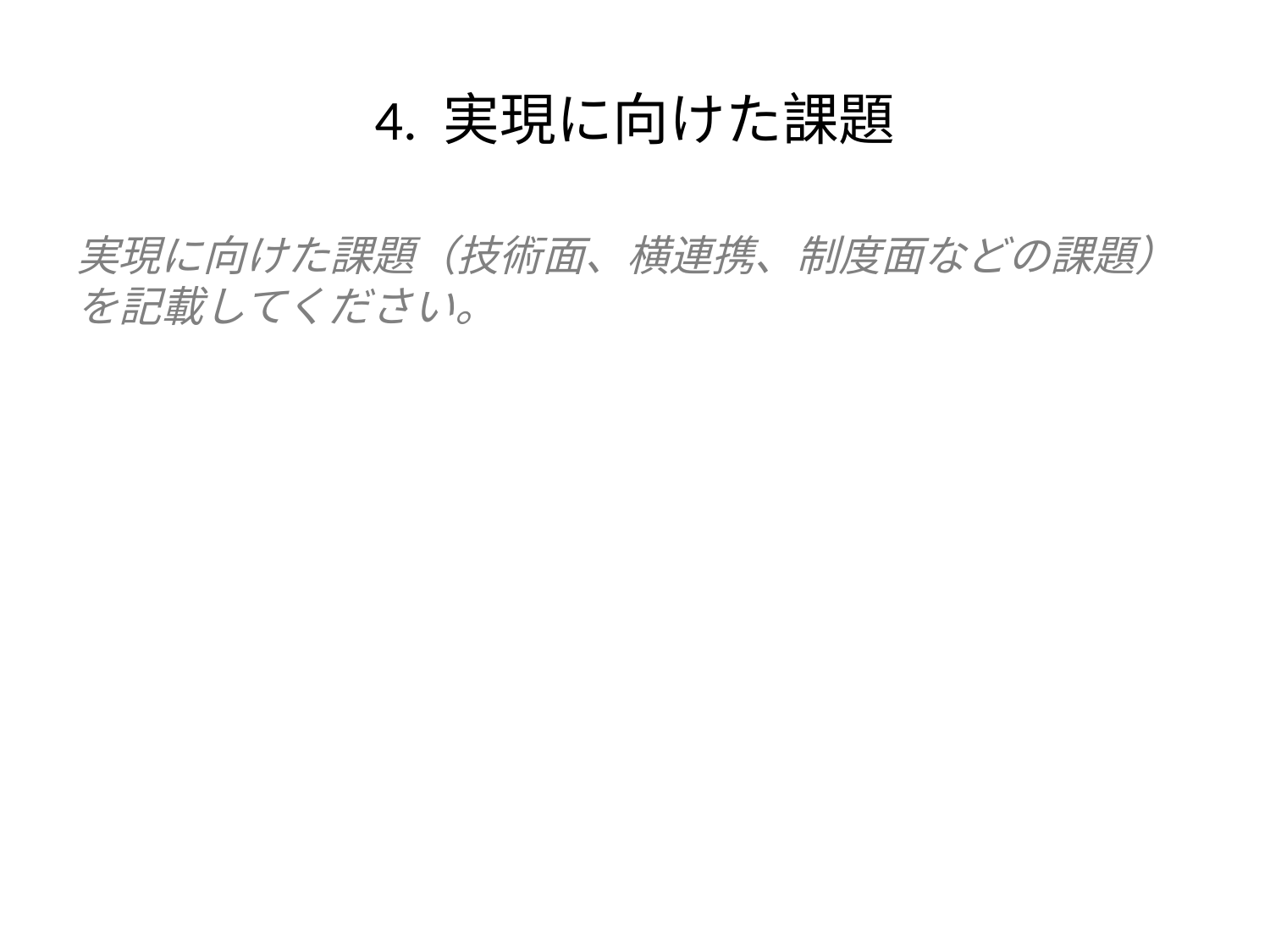

# 4. 実現に向けた課題
実現に向けた課題（技術面、横連携、制度面などの課題）を記載してください。